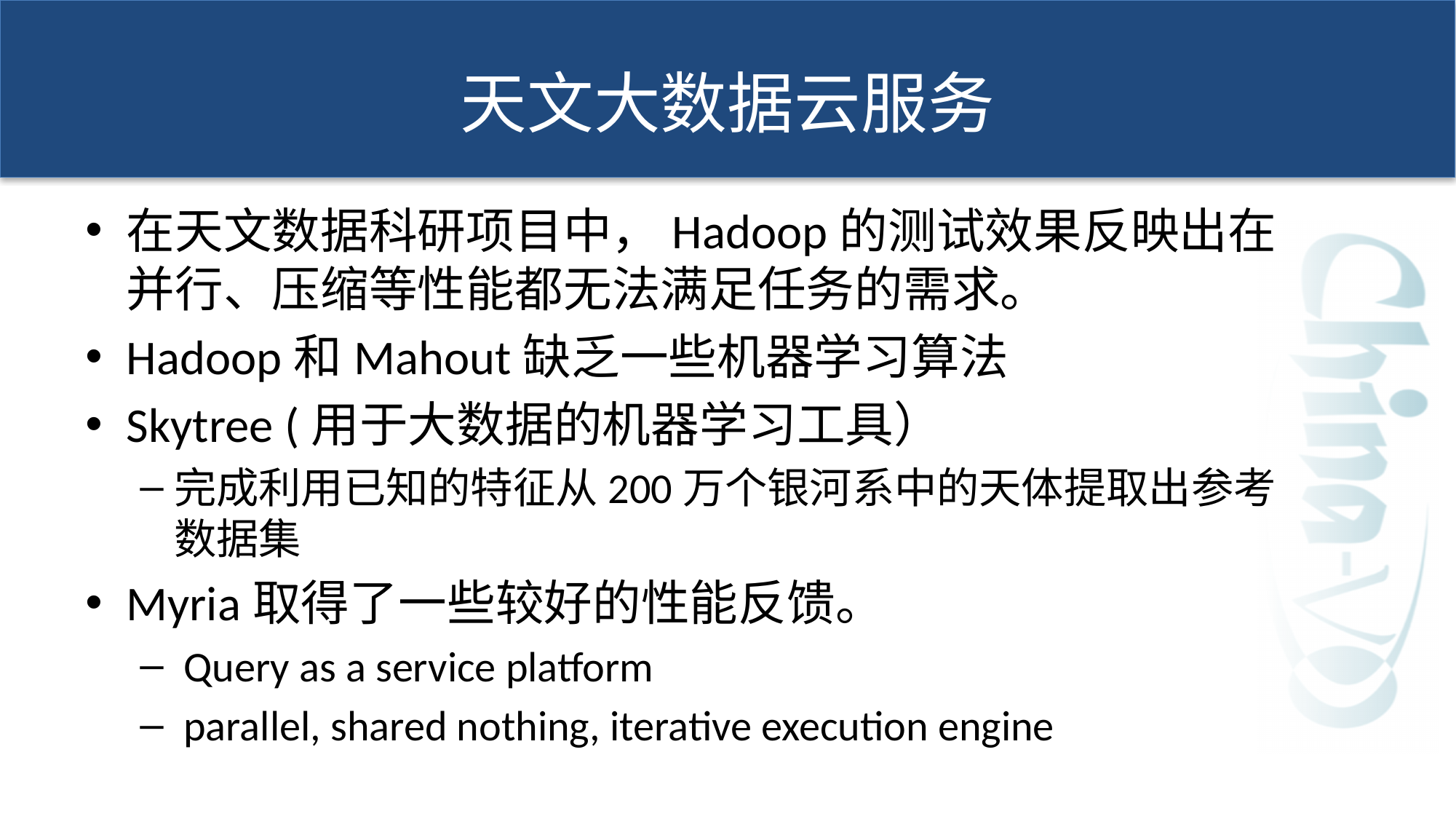

# 天文大数据云服务
在天文数据科研项目中，Hadoop的测试效果反映出在并行、压缩等性能都无法满足任务的需求。
Hadoop和Mahout缺乏一些机器学习算法
Skytree (用于大数据的机器学习工具）
完成利用已知的特征从200万个银河系中的天体提取出参考数据集
Myria取得了一些较好的性能反馈。
 Query as a service platform
 parallel, shared nothing, iterative execution engine